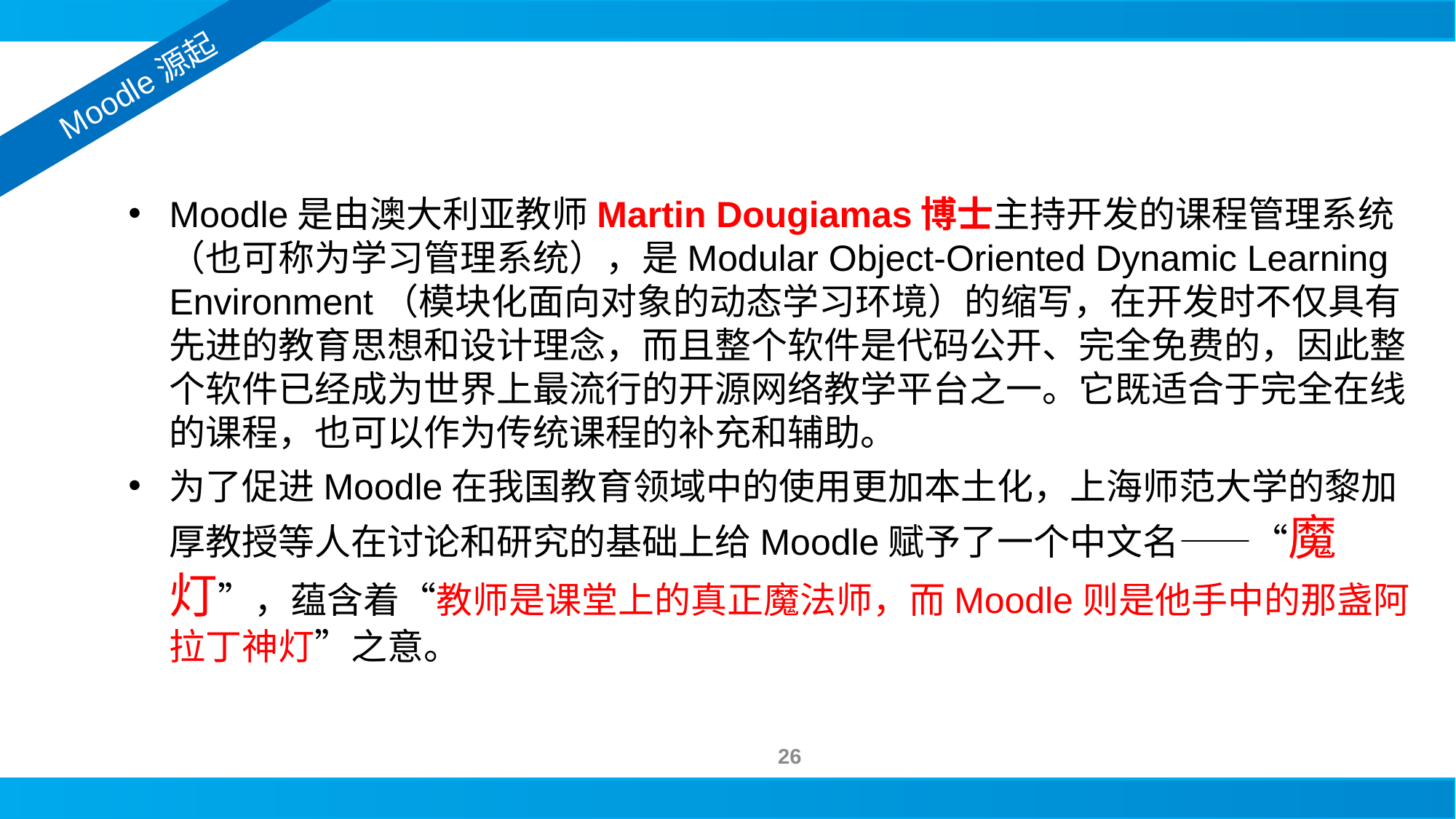

Moodle源起
# 什么是Moodle?
Moodle是由澳大利亚教师Martin Dougiamas博士主持开发的课程管理系统（也可称为学习管理系统），是Modular Object-Oriented Dynamic Learning Environment（模块化面向对象的动态学习环境）的缩写，在开发时不仅具有先进的教育思想和设计理念，而且整个软件是代码公开、完全免费的，因此整个软件已经成为世界上最流行的开源网络教学平台之一。它既适合于完全在线的课程，也可以作为传统课程的补充和辅助。
为了促进Moodle在我国教育领域中的使用更加本土化，上海师范大学的黎加厚教授等人在讨论和研究的基础上给Moodle赋予了一个中文名——“魔灯”，蕴含着“教师是课堂上的真正魔法师，而Moodle则是他手中的那盏阿拉丁神灯”之意。

26